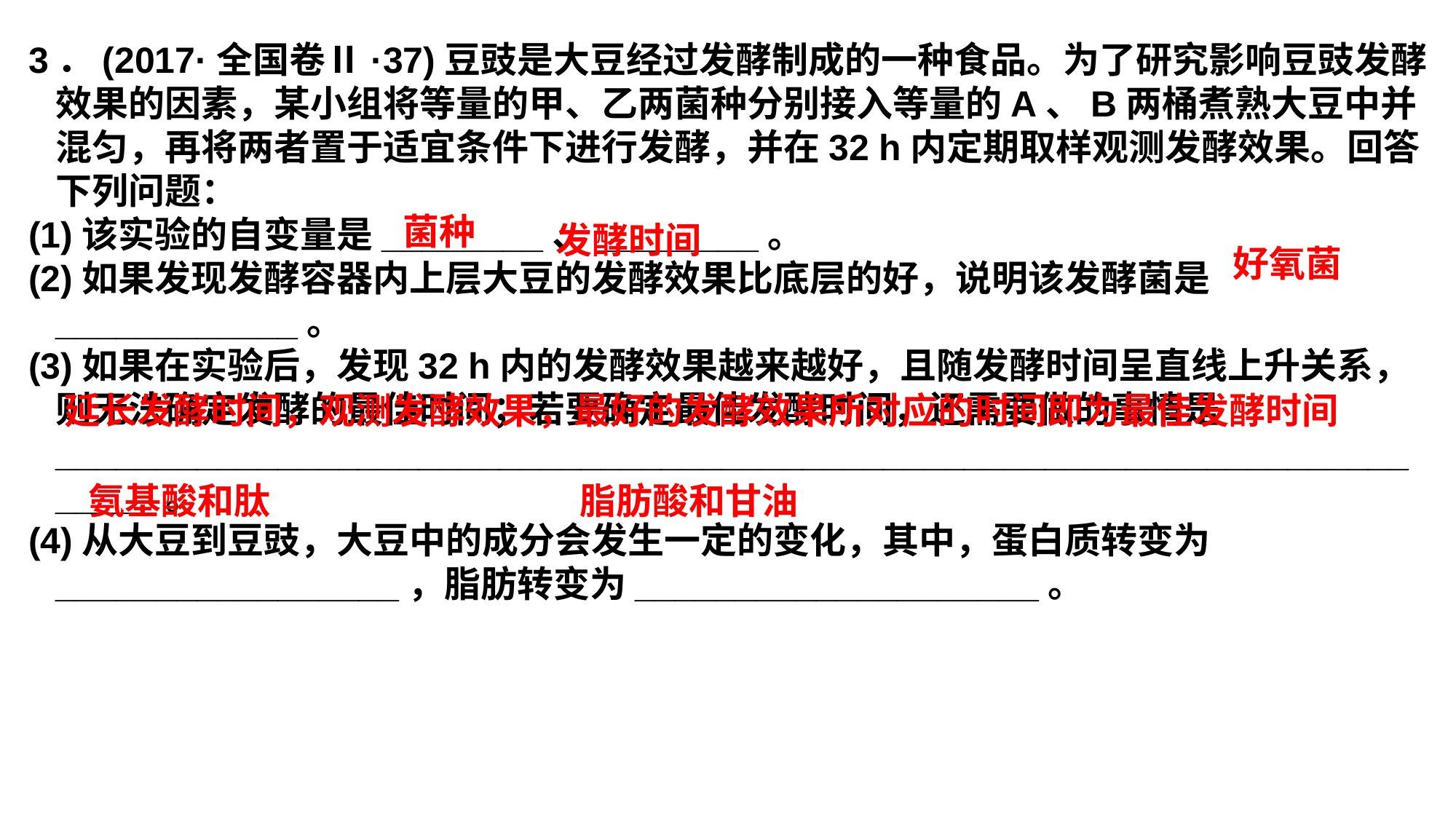

3．(2017·全国卷Ⅱ·37)豆豉是大豆经过发酵制成的一种食品。为了研究影响豆豉发酵效果的因素，某小组将等量的甲、乙两菌种分别接入等量的A、B两桶煮熟大豆中并混匀，再将两者置于适宜条件下进行发酵，并在32 h内定期取样观测发酵效果。回答下列问题：
(1)该实验的自变量是________、________。
(2)如果发现发酵容器内上层大豆的发酵效果比底层的好，说明该发酵菌是____________。
(3)如果在实验后，发现32 h内的发酵效果越来越好，且随发酵时间呈直线上升关系，则无法确定发酵的最佳时间；若要确定最佳发酵时间，还需要做的事情是________________________________________________________________________。
(4)从大豆到豆豉，大豆中的成分会发生一定的变化，其中，蛋白质转变为_________________，脂肪转变为____________________。
菌种
发酵时间
好氧菌
延长发酵时间，观测发酵效果，最好的发酵效果所对应的时间即为最佳发酵时间
氨基酸和肽
脂肪酸和甘油